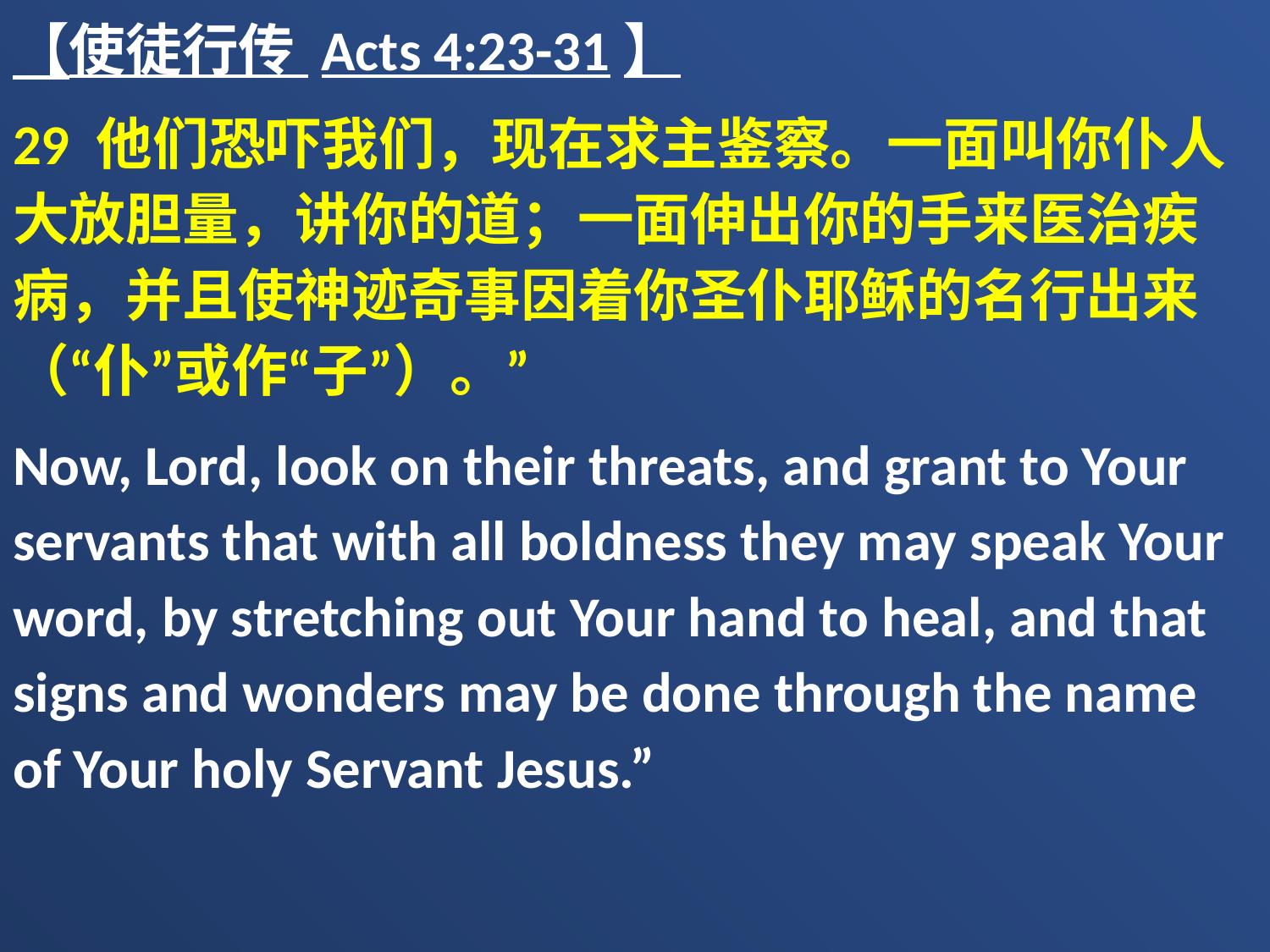

【使徒行传 Acts 4:23-31】
29 他们恐吓我们，现在求主鉴察。一面叫你仆人大放胆量，讲你的道；一面伸出你的手来医治疾病，并且使神迹奇事因着你圣仆耶稣的名行出来（“仆”或作“子”）。”
Now, Lord, look on their threats, and grant to Your servants that with all boldness they may speak Your word, by stretching out Your hand to heal, and that signs and wonders may be done through the name of Your holy Servant Jesus.”